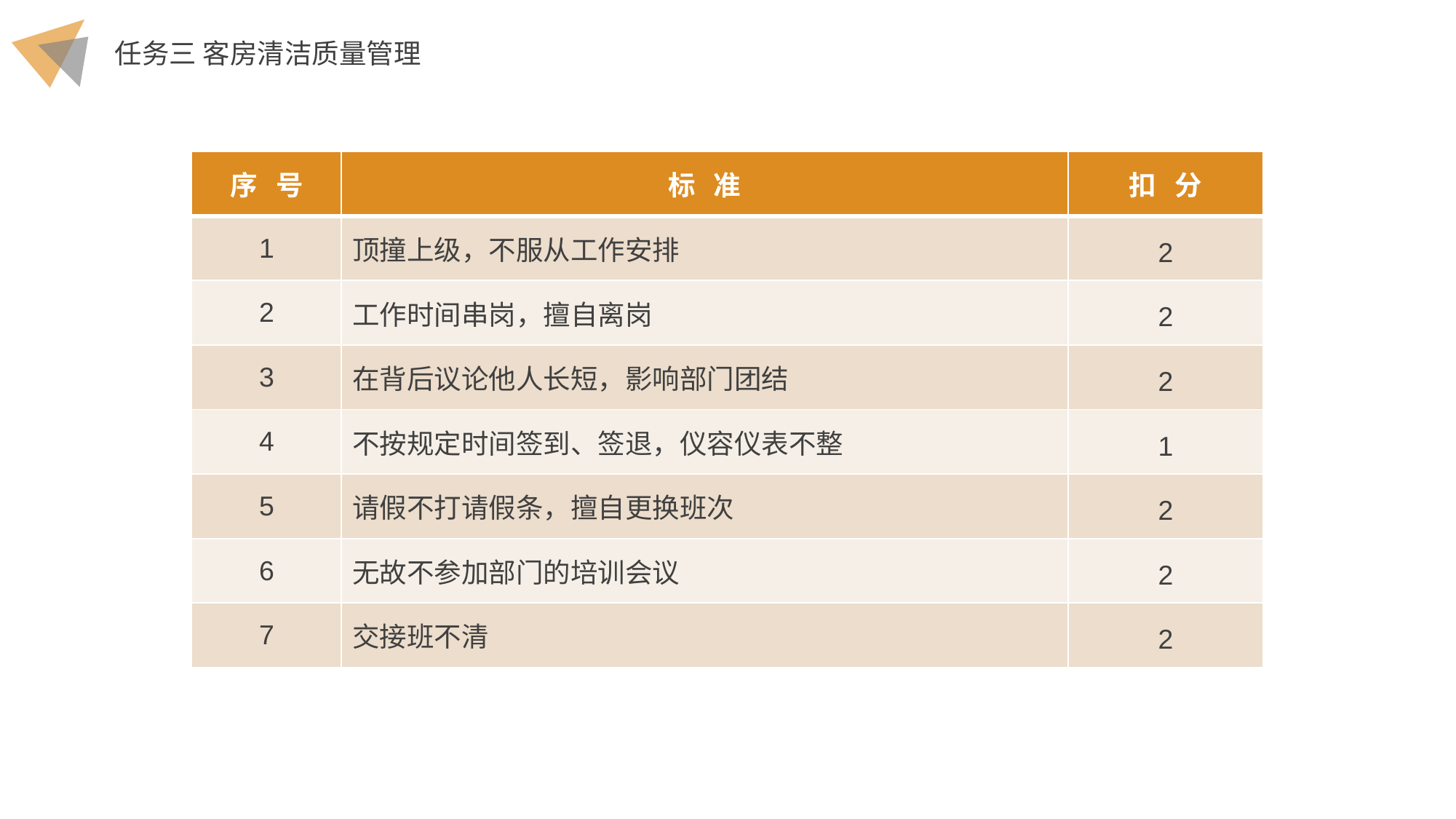

| 序 号 | 标 准 | 扣 分 |
| --- | --- | --- |
| 1 | 顶撞上级，不服从工作安排 | 2 |
| 2 | 工作时间串岗，擅自离岗 | 2 |
| 3 | 在背后议论他人长短，影响部门团结 | 2 |
| 4 | 不按规定时间签到、签退，仪容仪表不整 | 1 |
| 5 | 请假不打请假条，擅自更换班次 | 2 |
| 6 | 无故不参加部门的培训会议 | 2 |
| 7 | 交接班不清 | 2 |